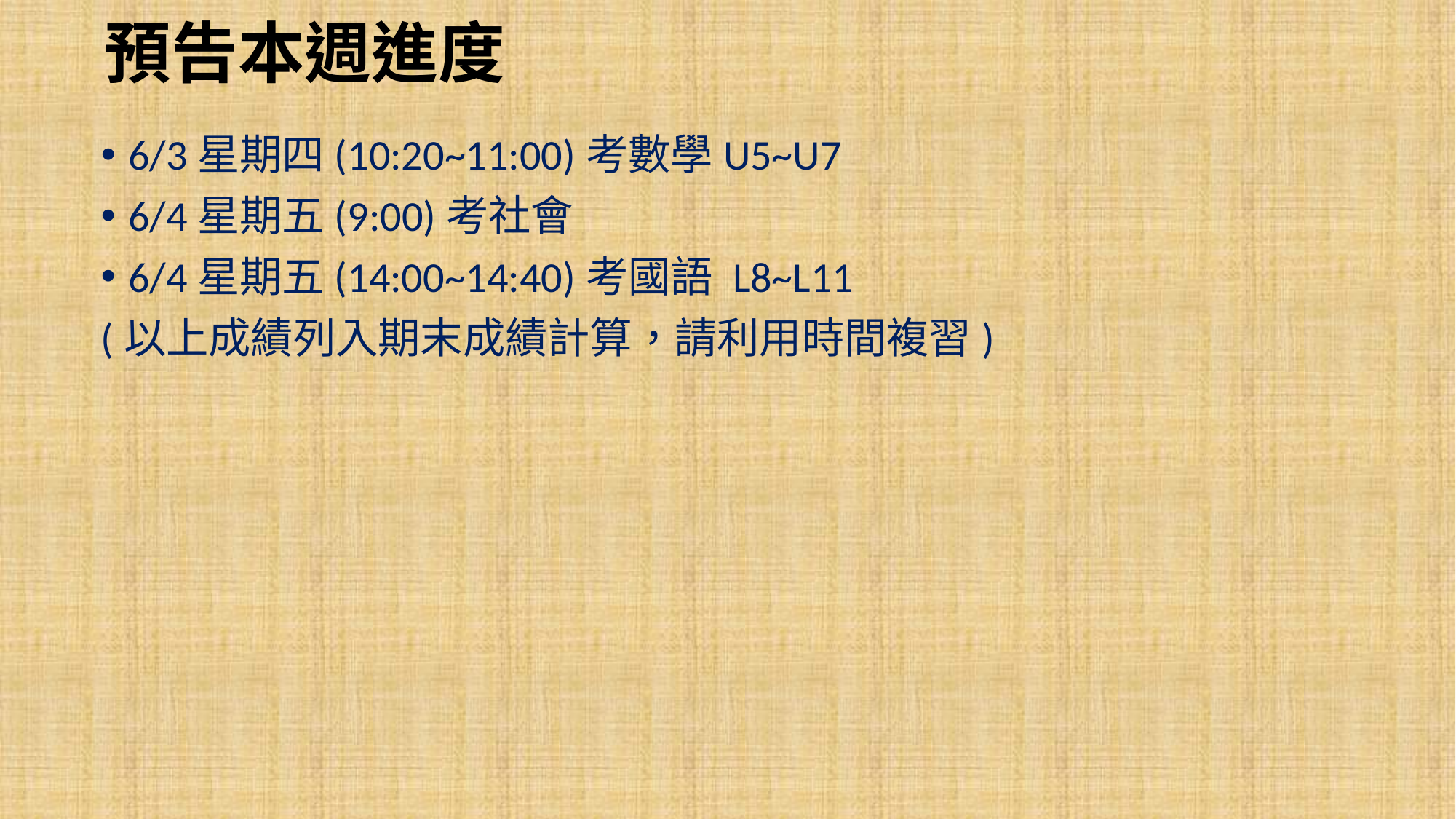

# 預告本週進度
6/3星期四(10:20~11:00)考數學U5~U7
6/4星期五(9:00)考社會
6/4星期五(14:00~14:40)考國語 L8~L11
(以上成績列入期末成績計算，請利用時間複習)